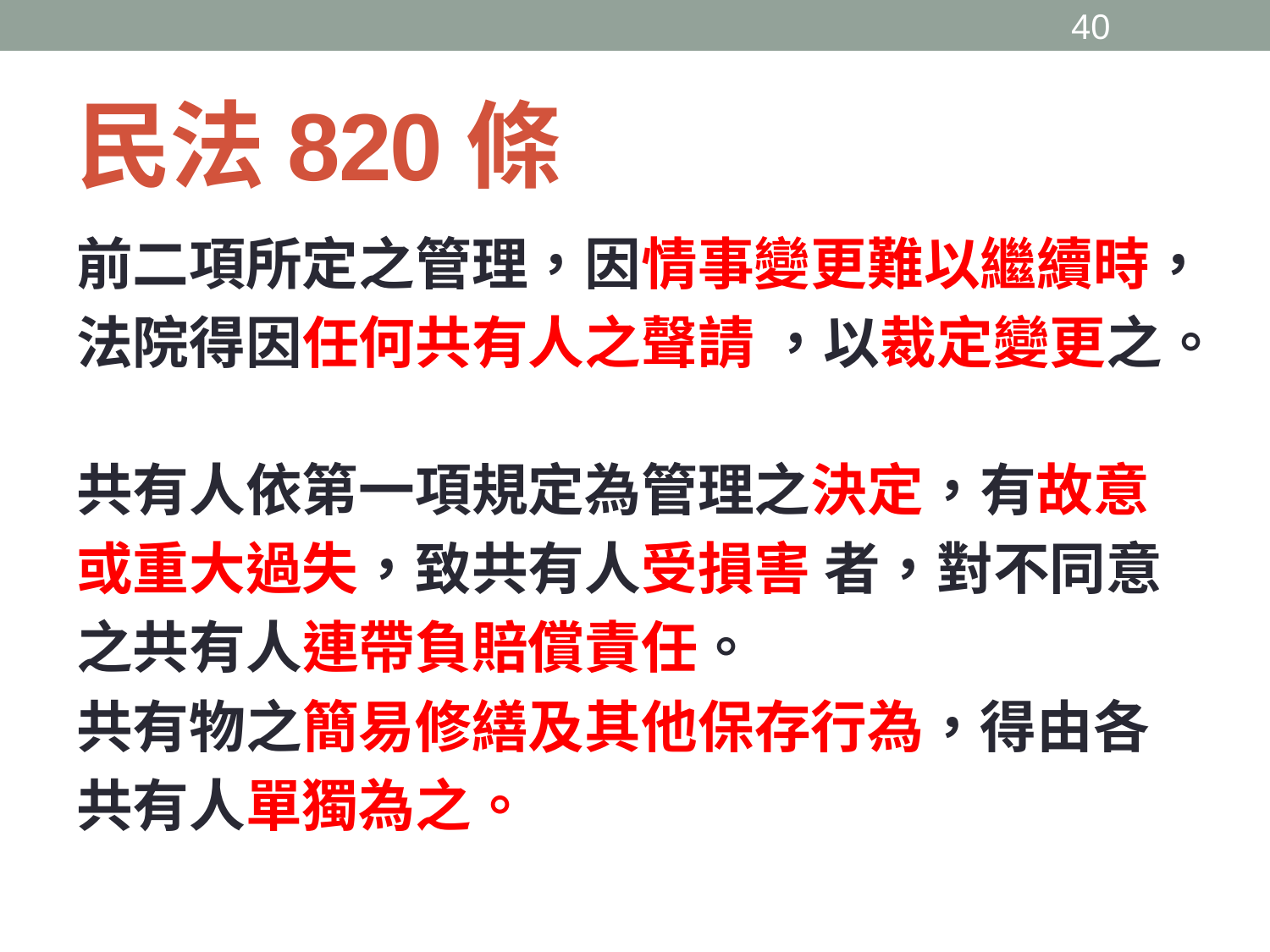

40
# 民法820條
前二項所定之管理，因情事變更難以繼續時，
法院得因任何共有人之聲請 ，以裁定變更之。
共有人依第一項規定為管理之決定，有故意
或重大過失，致共有人受損害 者，對不同意
之共有人連帶負賠償責任。
共有物之簡易修繕及其他保存行為，得由各
共有人單獨為之。